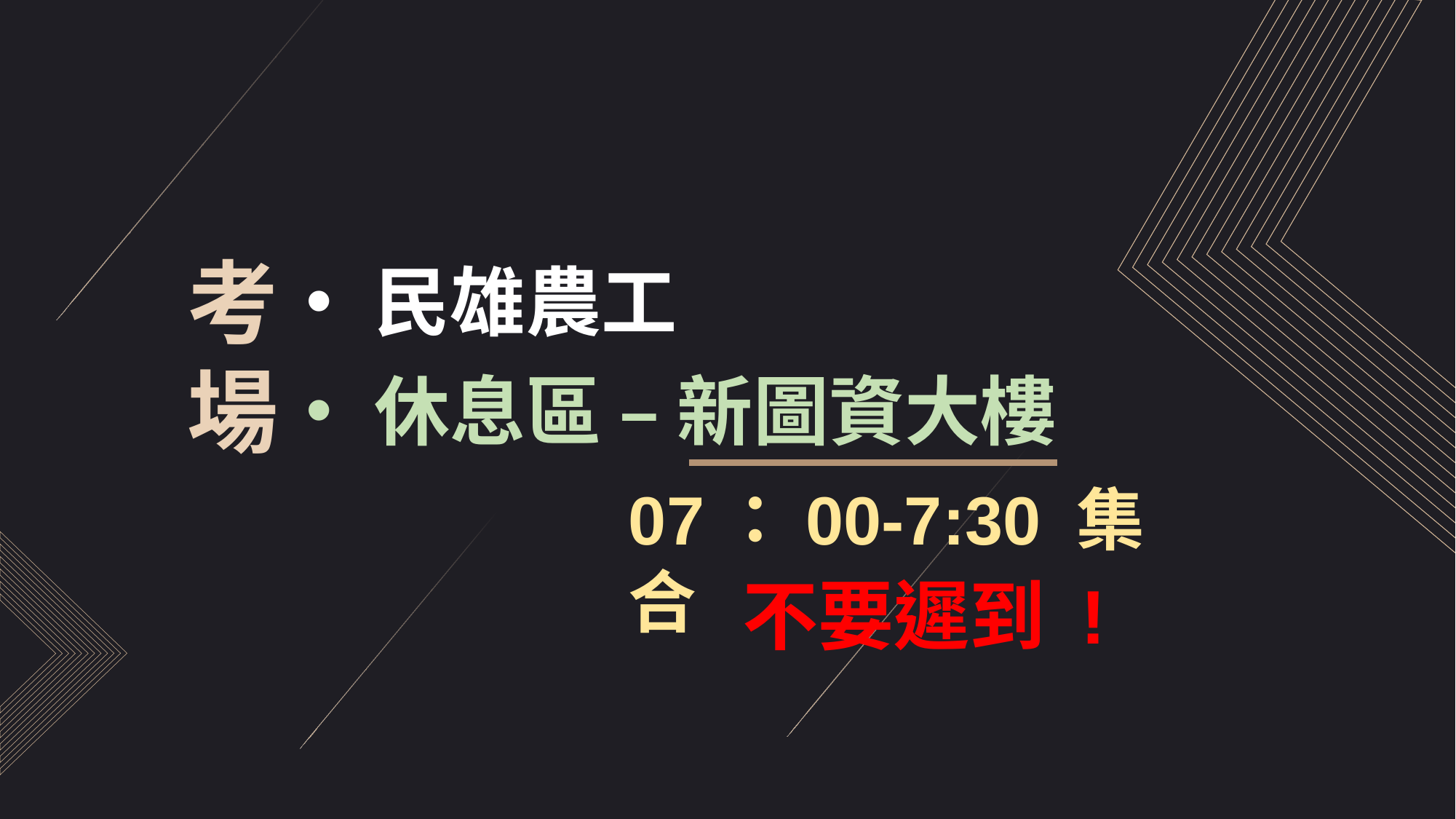

考場
民雄農工
休息區 – 新圖資大樓

07：00-7:30 集合

不要遲到 !